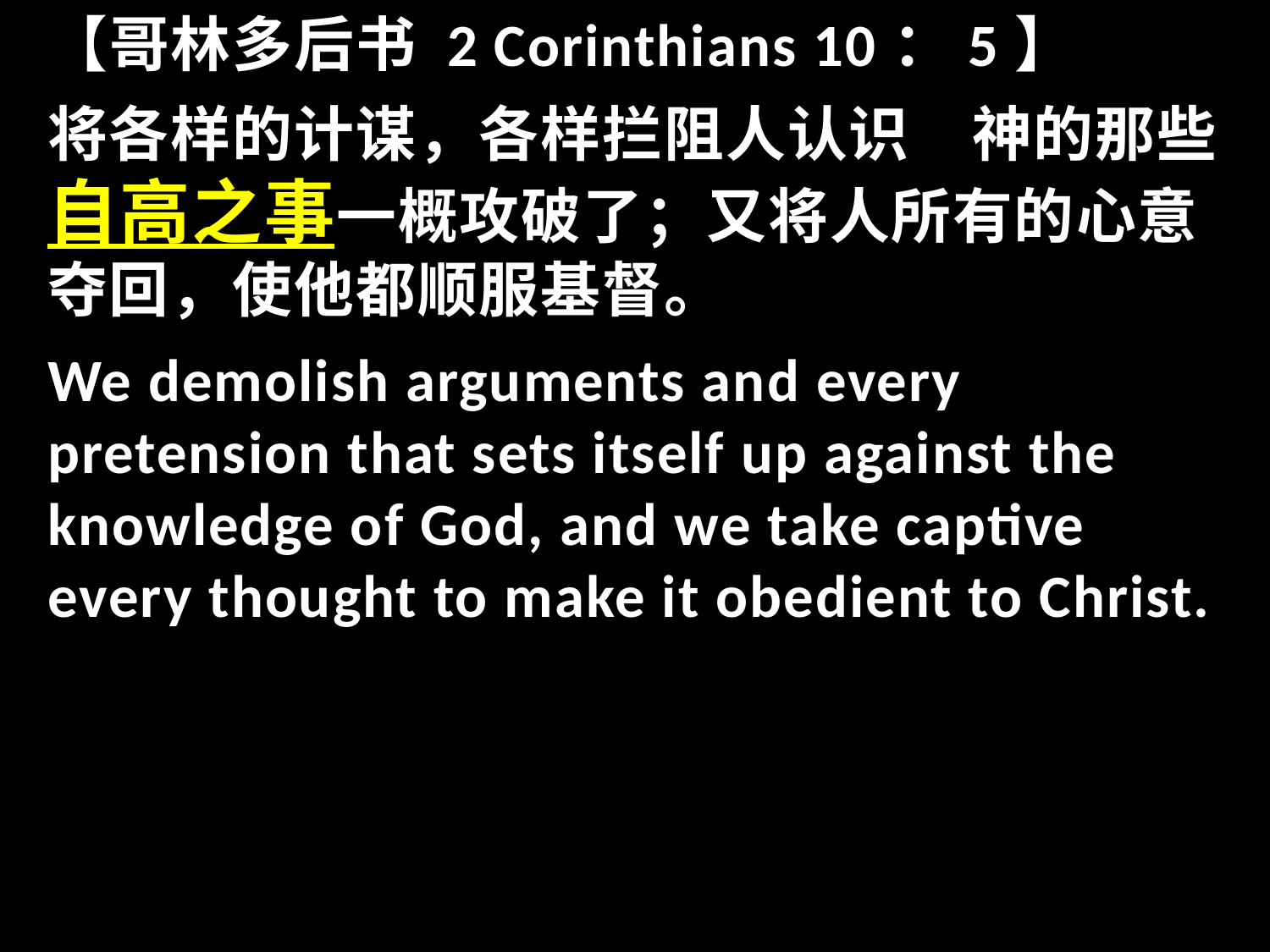

【哥林多后书 2 Corinthians 10：5】
将各样的计谋，各样拦阻人认识　神的那些自高之事一概攻破了；又将人所有的心意夺回，使他都顺服基督。
We demolish arguments and every pretension that sets itself up against the knowledge of God, and we take captive every thought to make it obedient to Christ.